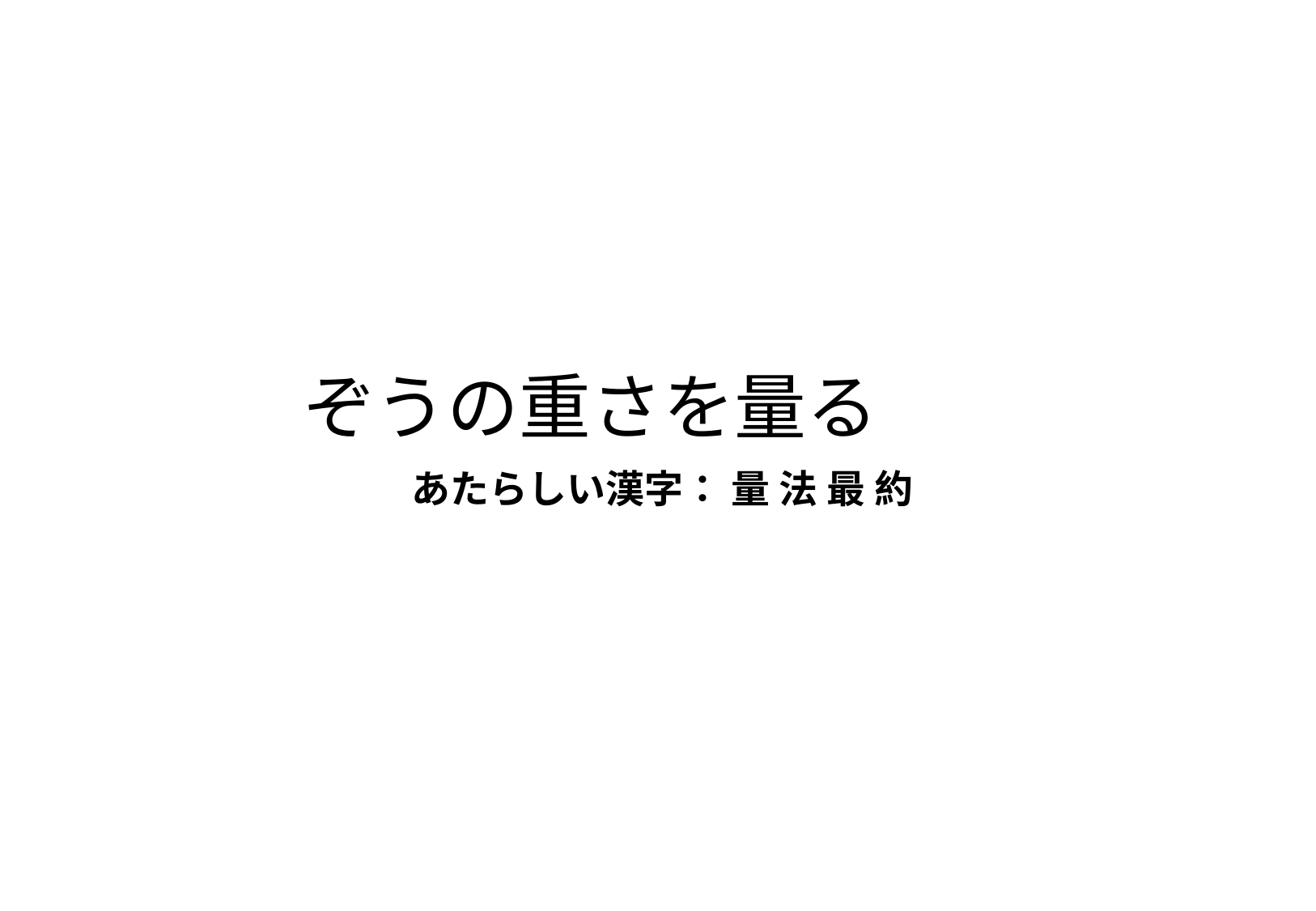

# ぞうの重さを量る
あたらしい漢字： 量 法 最 約